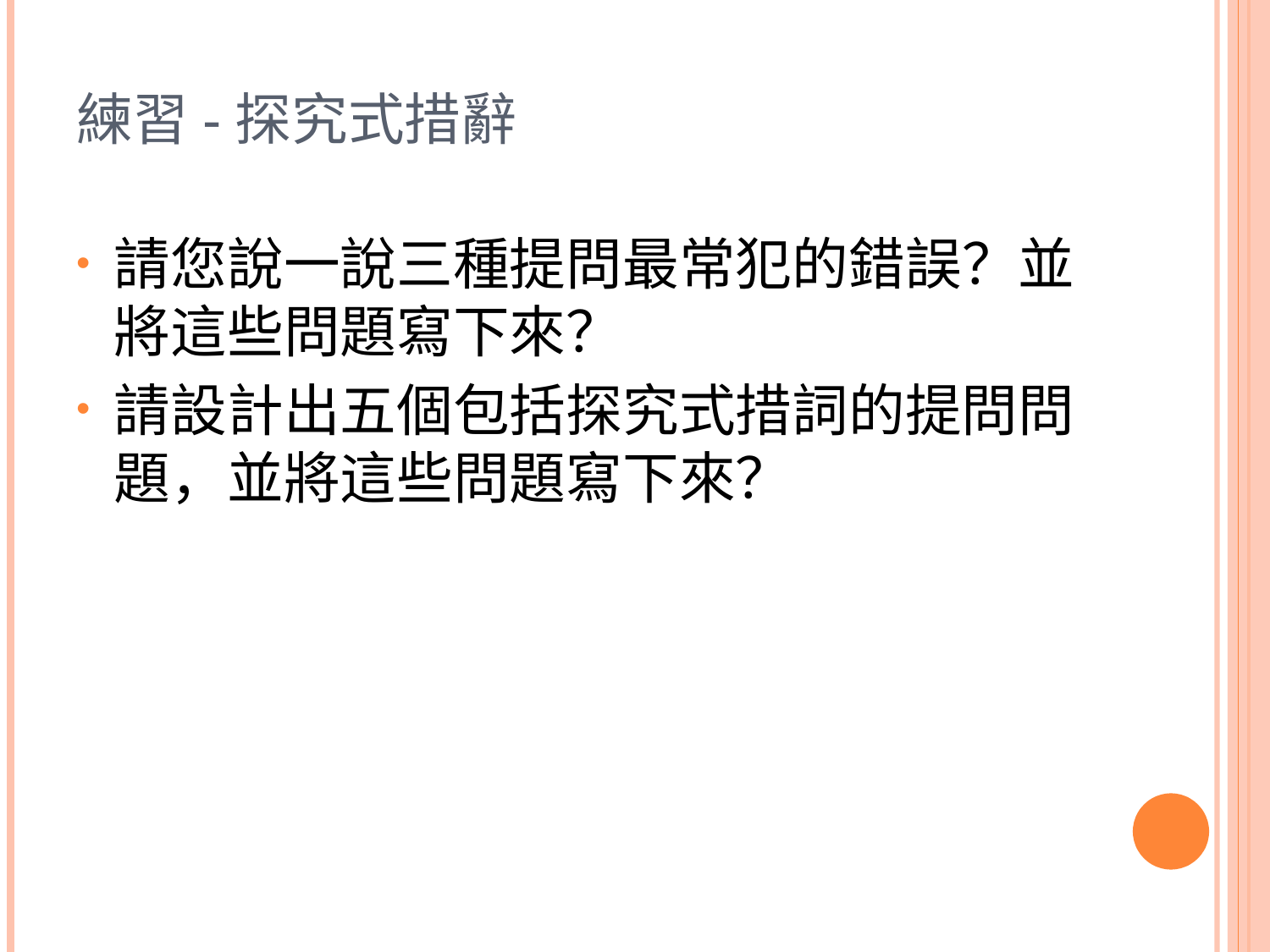

# 練習-探究式措辭
請您說一說三種提問最常犯的錯誤？並將這些問題寫下來？
請設計出五個包括探究式措詞的提問問題，並將這些問題寫下來？